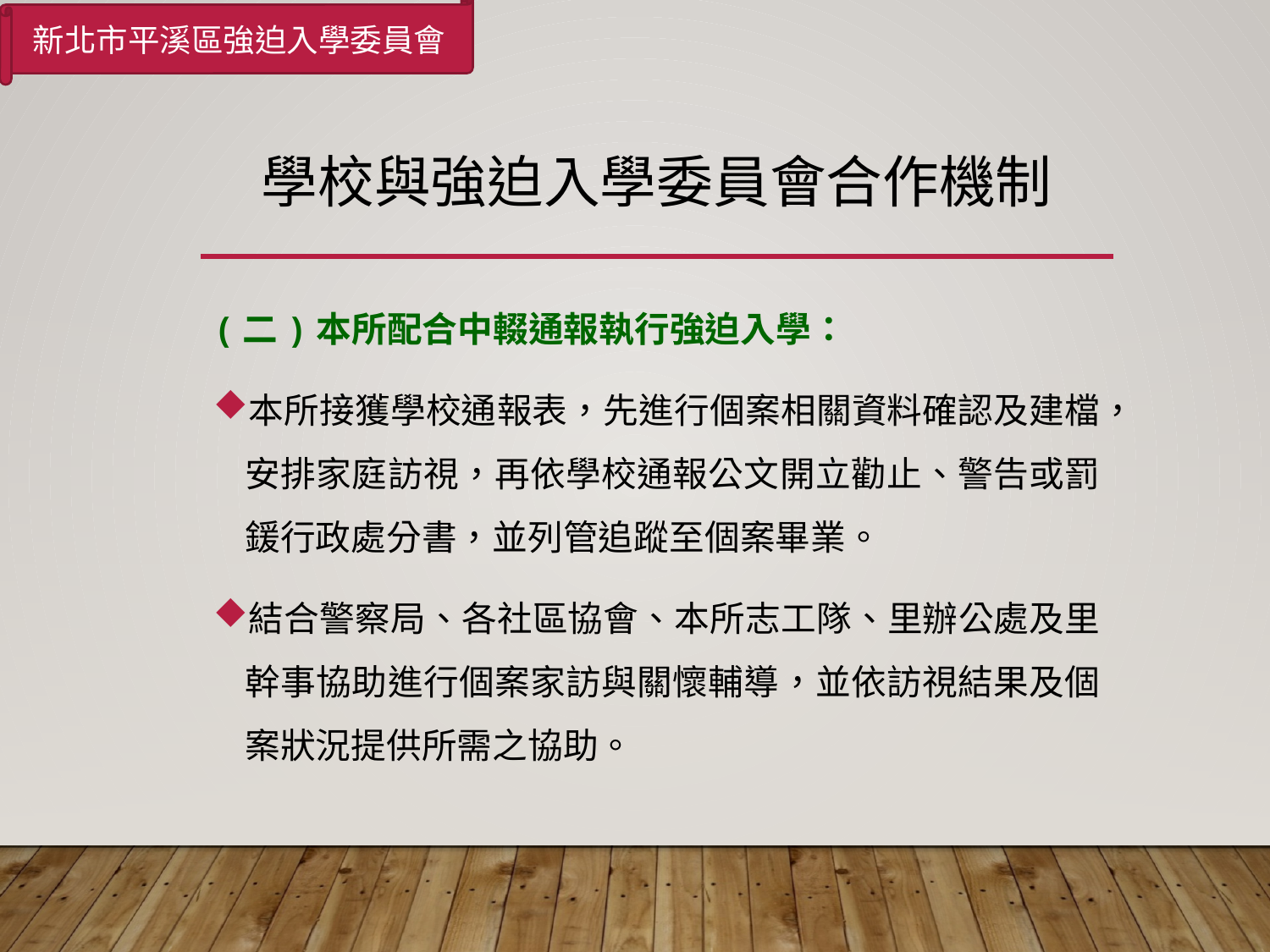

新北市平溪區強迫入學委員會
# 學校與強迫入學委員會合作機制
(二)本所配合中輟通報執行強迫入學：
本所接獲學校通報表，先進行個案相關資料確認及建檔，安排家庭訪視，再依學校通報公文開立勸止、警告或罰鍰行政處分書，並列管追蹤至個案畢業。
結合警察局、各社區協會、本所志工隊、里辦公處及里幹事協助進行個案家訪與關懷輔導，並依訪視結果及個案狀況提供所需之協助。